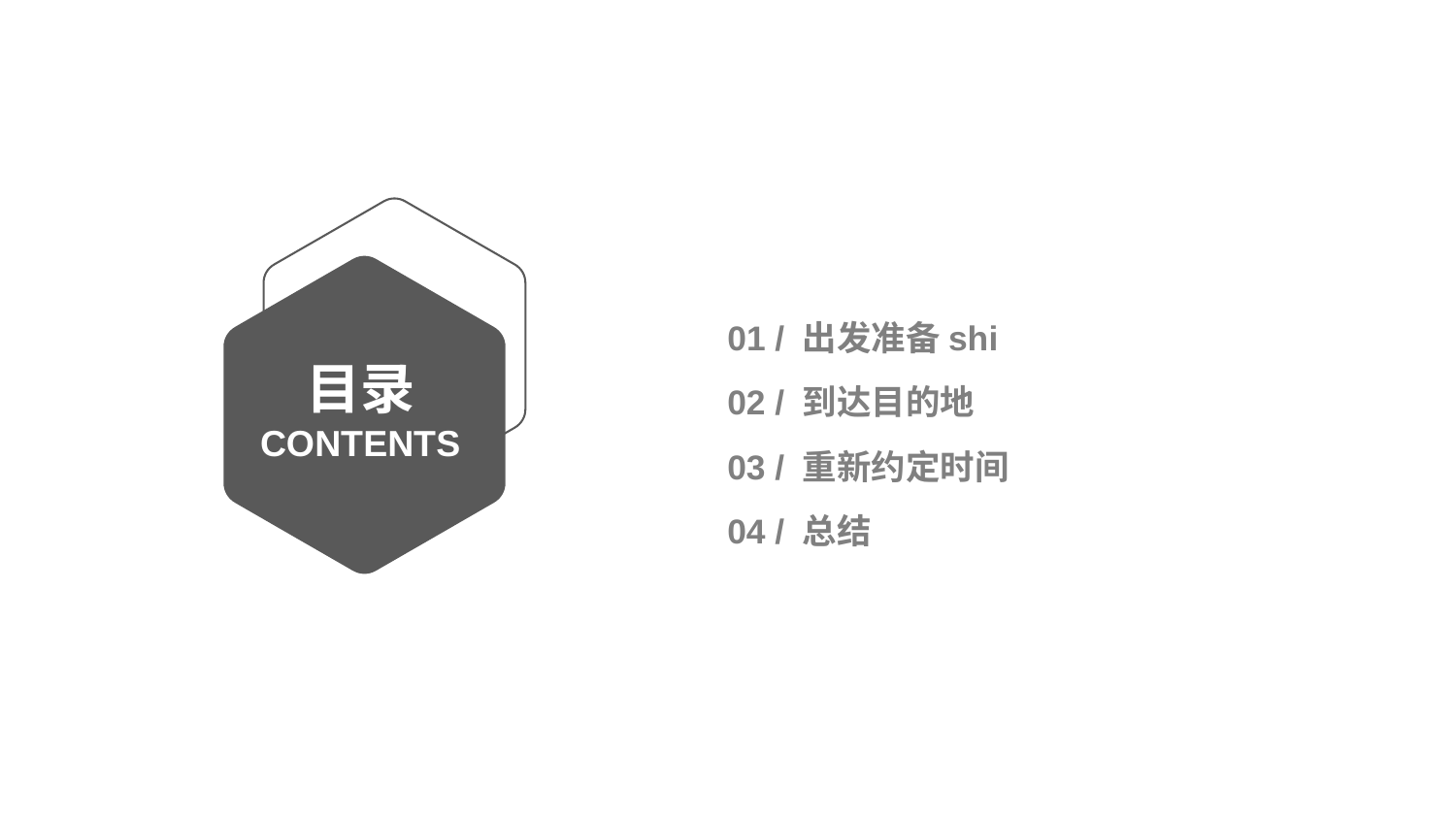

01 / 出发准备shi
目录
CONTENTS
02 / 到达目的地
03 / 重新约定时间

04 / 总结